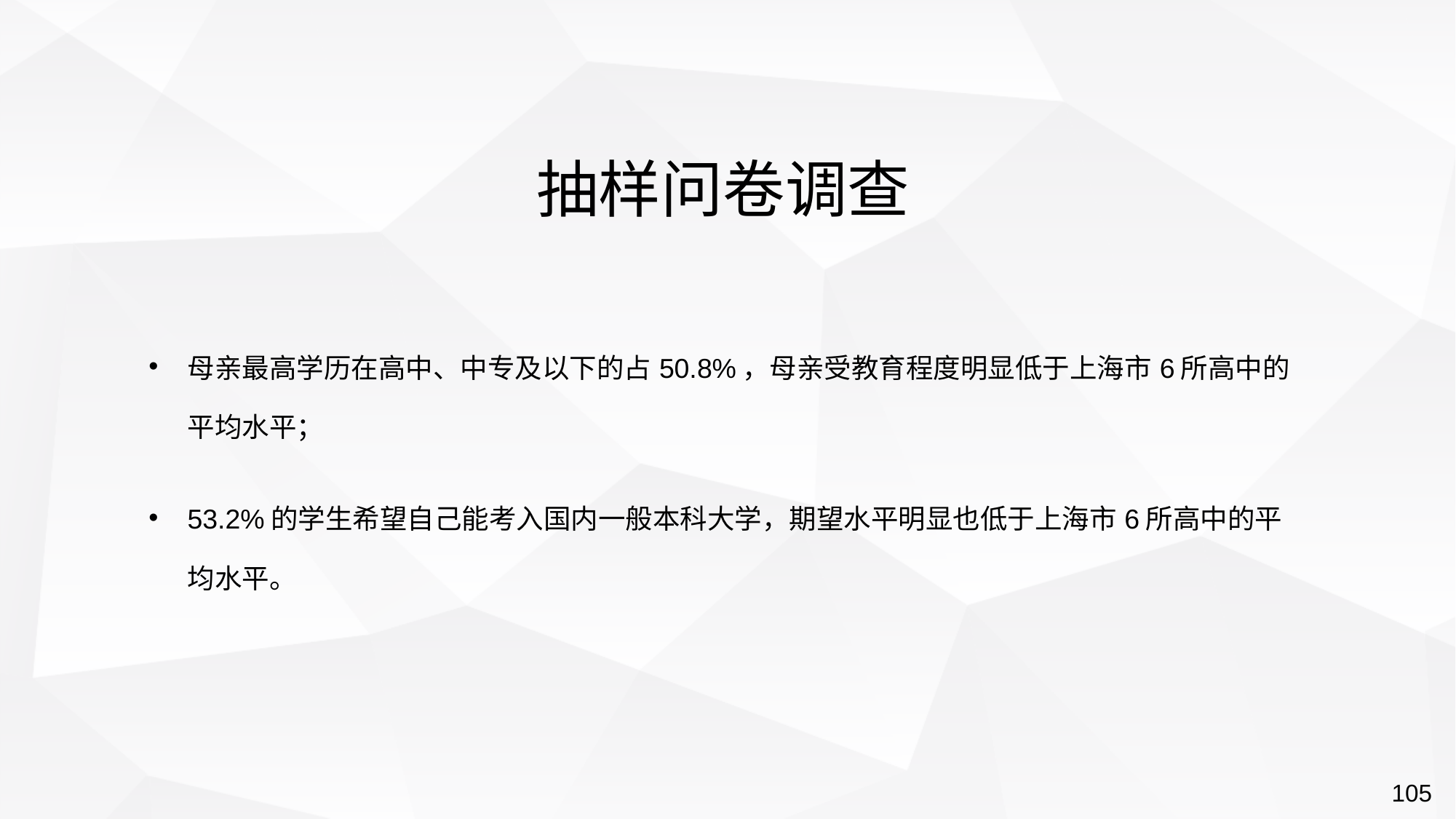

抽样问卷调查
母亲最高学历在高中、中专及以下的占50.8%，母亲受教育程度明显低于上海市6所高中的平均水平；
53.2%的学生希望自己能考入国内一般本科大学，期望水平明显也低于上海市6所高中的平均水平。
105